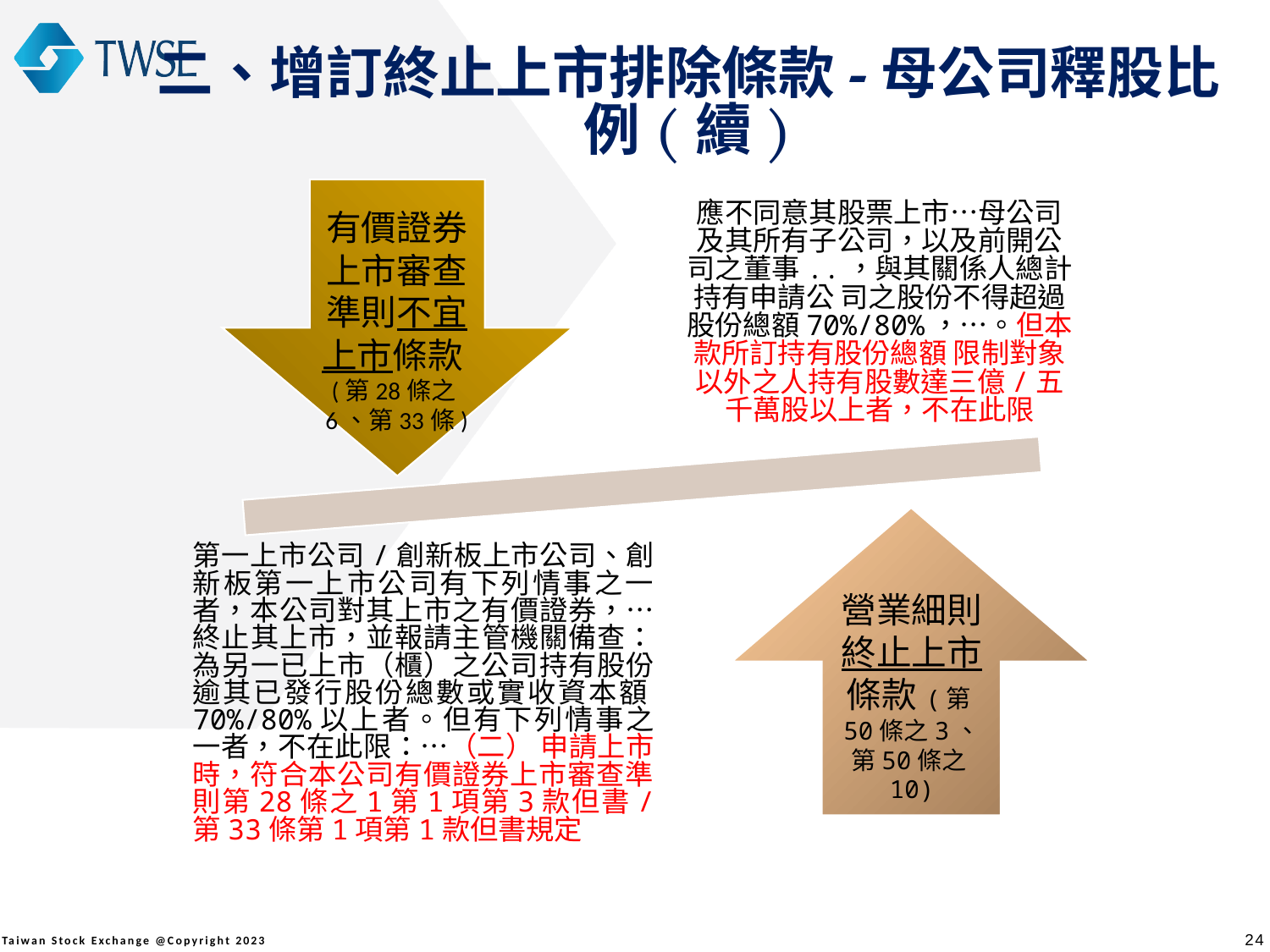

二、增訂終止上市排除條款-母公司釋股比例(續)

應不同意其股票上市…母公司及其所有子公司，以及前開公司之董事..，與其關係人總計持有申請公 司之股份不得超過股份總額70%/80%，…。但本款所訂持有股份總額 限制對象以外之人持有股數達三億/五千萬股以上者，不在此限
第一上市公司/創新板上市公司、創新板第一上市公司有下列情事之一者，本公司對其上市之有價證券，…終止其上市，並報請主管機關備查：為另一已上市（櫃）之公司持有股份逾其已發行股份總數或實收資本額70%/80%以上者。但有下列情事之一者，不在此限：…（二） 申請上市時，符合本公司有價證券上市審查準則第28條之1第1項第3款但書/ 第33條第1項第1款但書規定
有價證券上市審查準則不宜上市條款(第28條之6、第33條)
營業細則
終止上市條款(第50條之3、第50條之10)
24